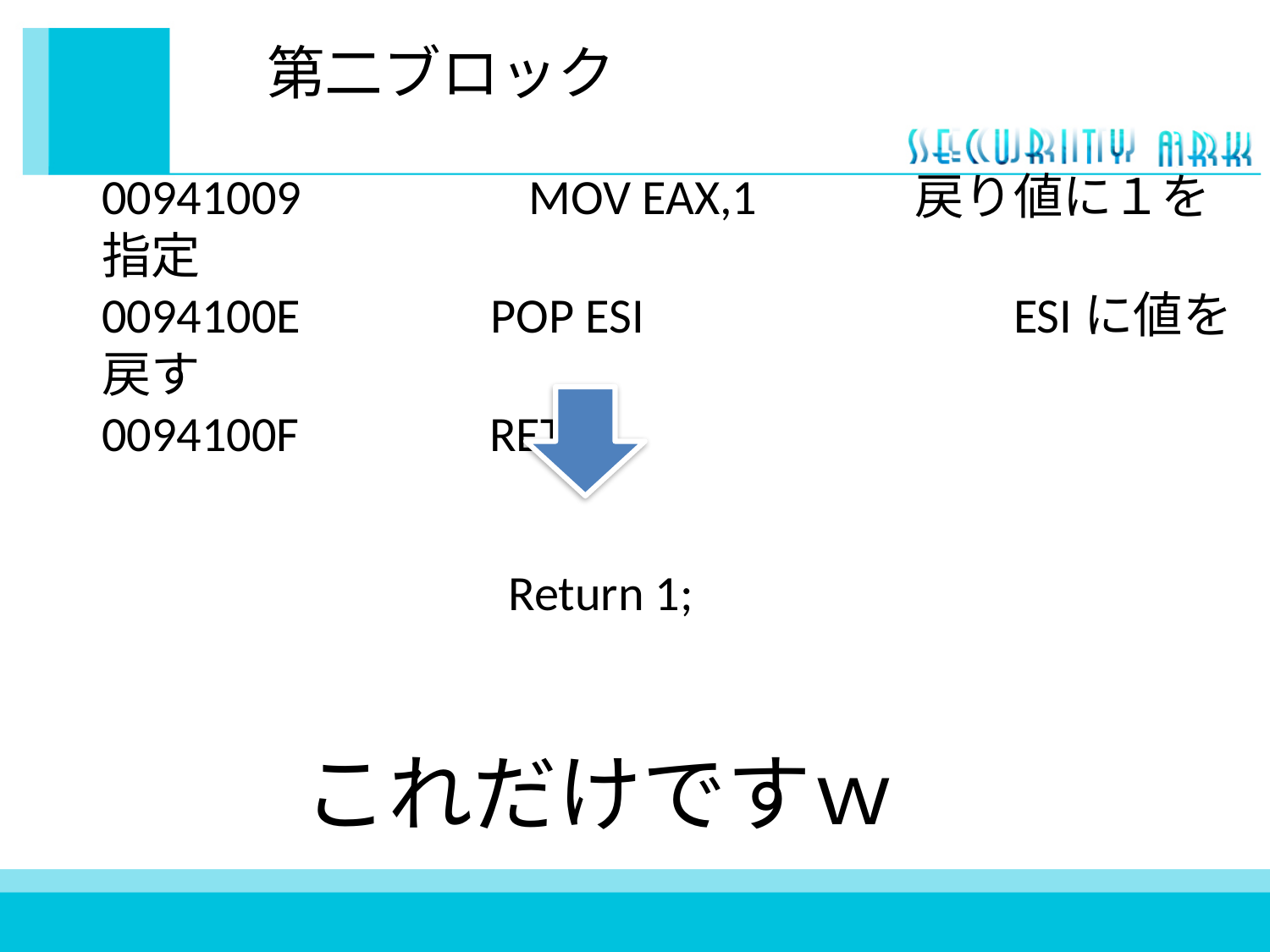

# 第二ブロック
00941009  　            MOV EAX,1             戻り値に１を指定
0094100E                 POP ESI　　　　　　　ESIに値を戻す
0094100F                 RETN

Return 1;
これだけですｗ